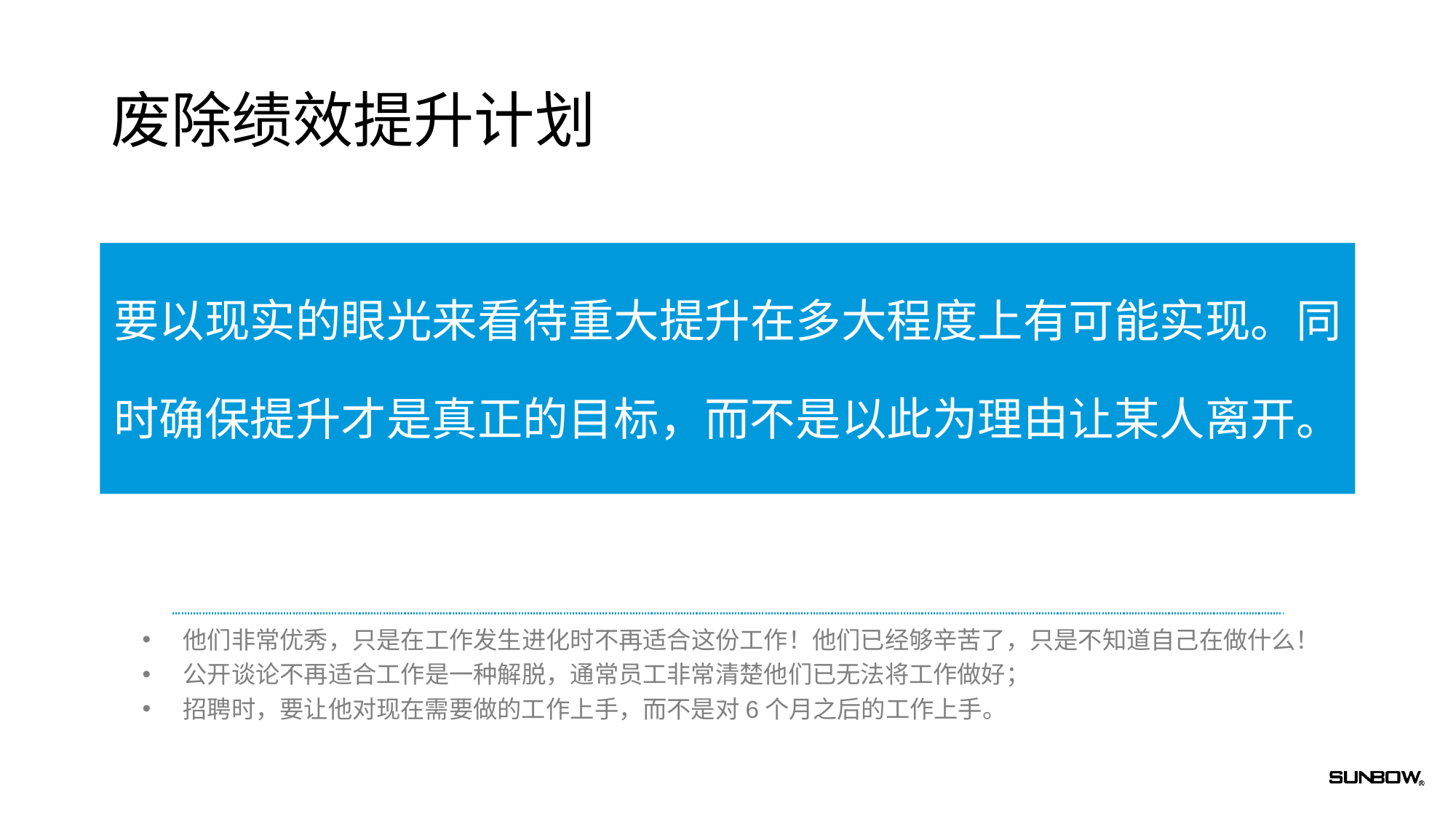

# 废除绩效提升计划
要以现实的眼光来看待重大提升在多大程度上有可能实现。同时确保提升才是真正的目标，而不是以此为理由让某人离开。
他们非常优秀，只是在工作发生进化时不再适合这份工作！他们已经够辛苦了，只是不知道自己在做什么！
公开谈论不再适合工作是一种解脱，通常员工非常清楚他们已无法将工作做好；
招聘时，要让他对现在需要做的工作上手，而不是对6个月之后的工作上手。
59